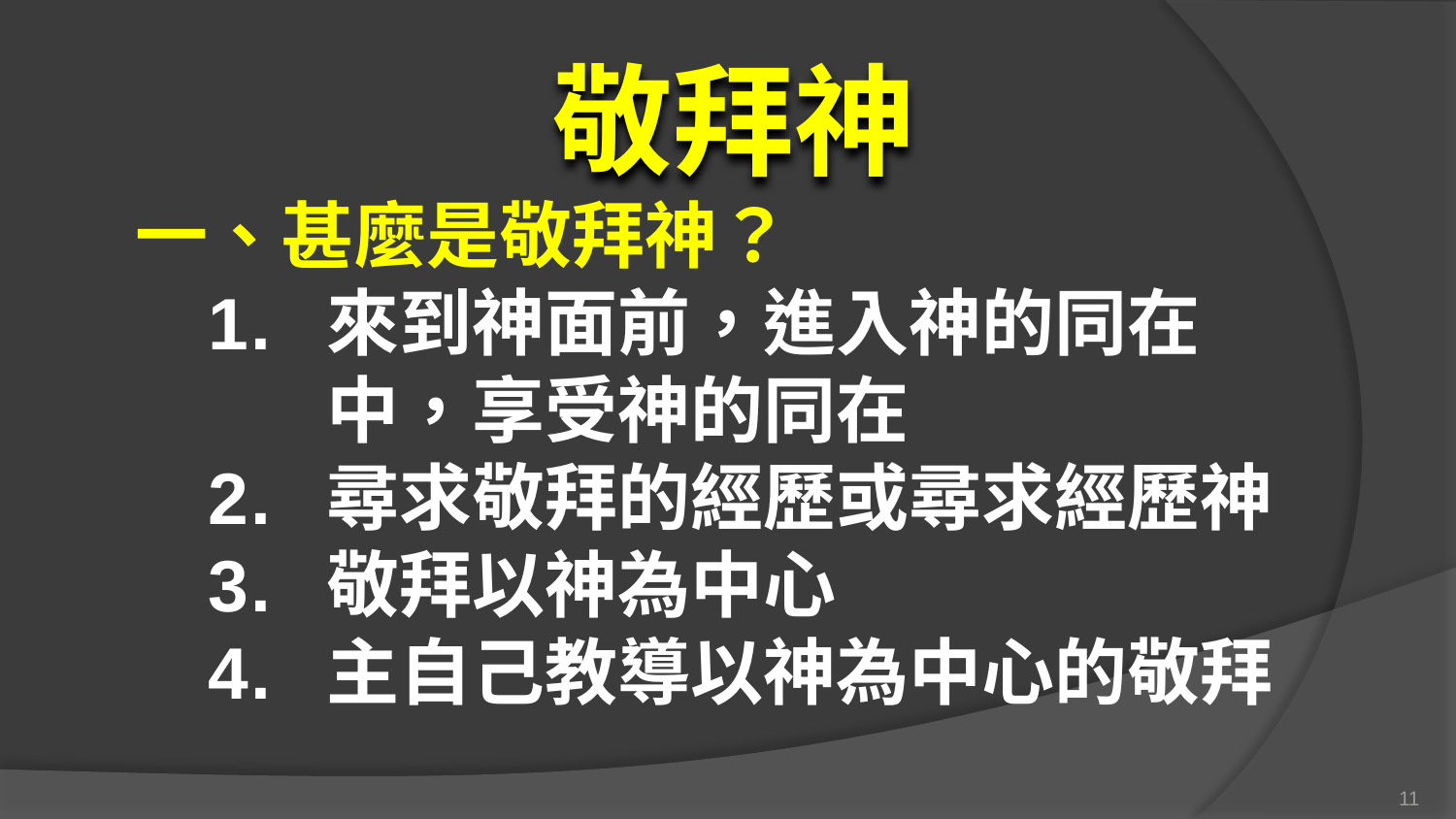

敬拜神
一、甚麼是敬拜神？
來到神面前，進入神的同在中，享受神的同在
尋求敬拜的經歷或尋求經歷神
敬拜以神為中心
主自己教導以神為中心的敬拜
11